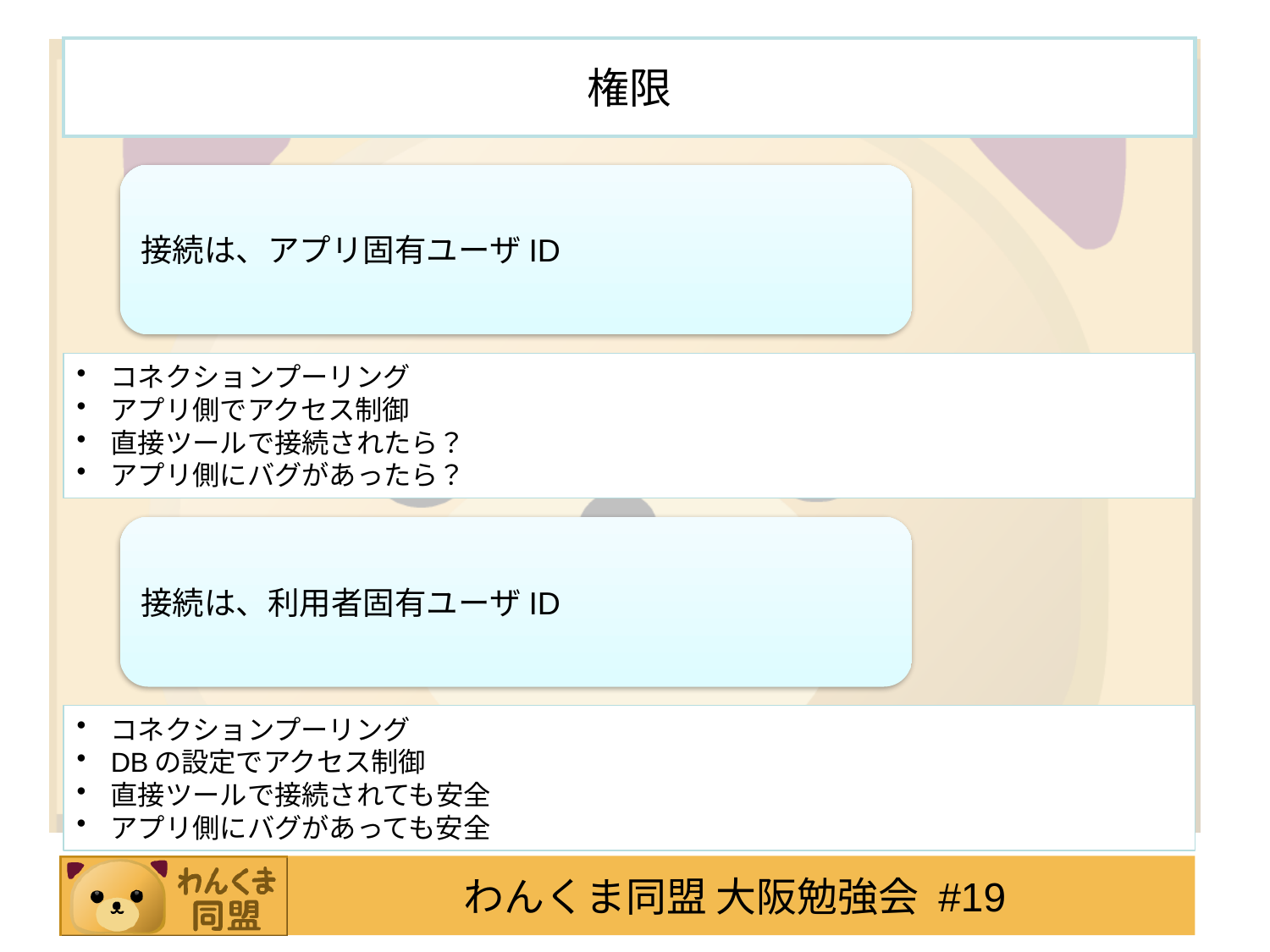

# 権限
接続は、アプリ固有ユーザID
コネクションプーリング
アプリ側でアクセス制御
直接ツールで接続されたら？
アプリ側にバグがあったら？
接続は、利用者固有ユーザID
コネクションプーリング
DBの設定でアクセス制御
直接ツールで接続されても安全
アプリ側にバグがあっても安全